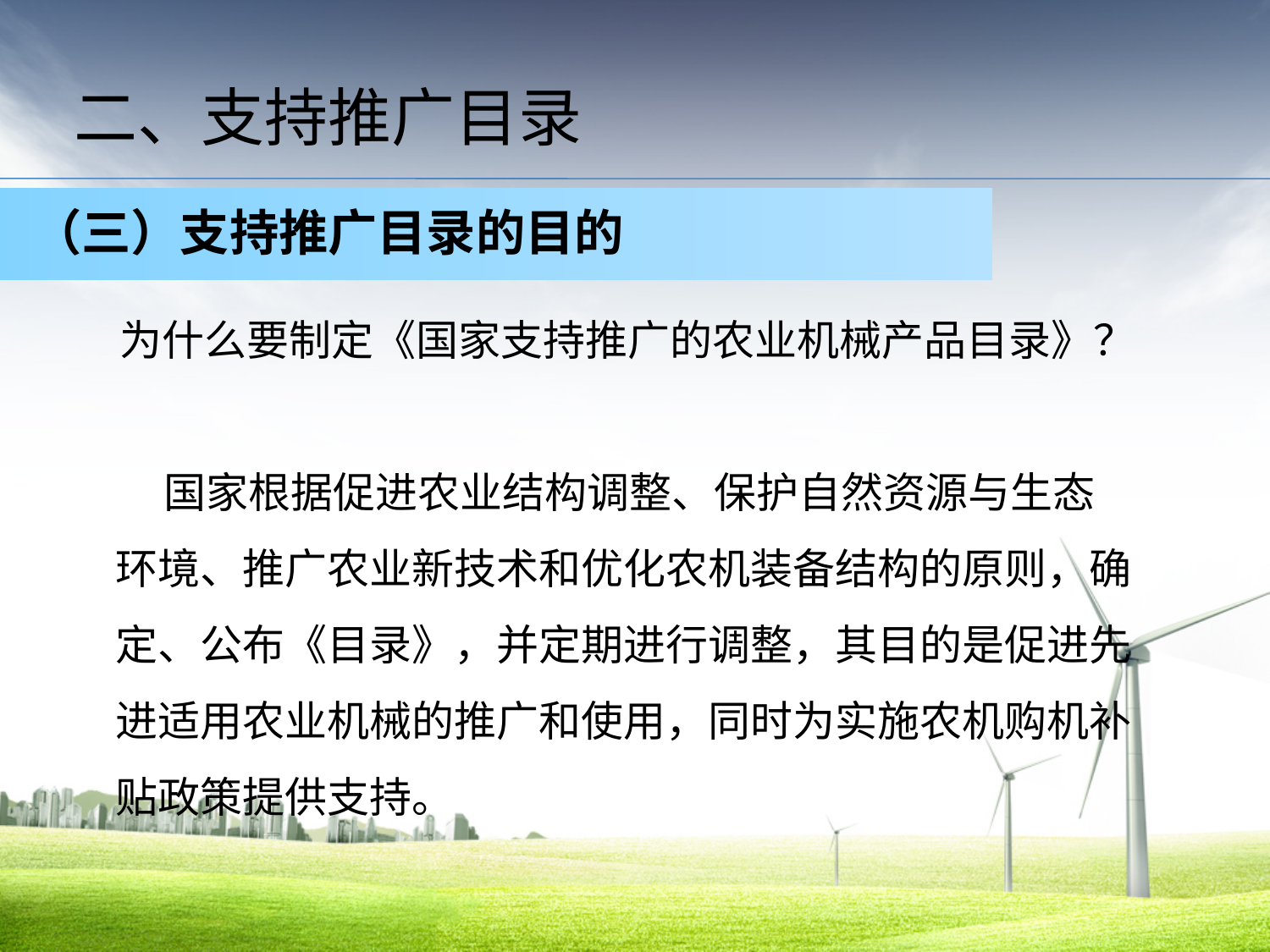

二、支持推广目录

（三）支持推广目录的目的
      为什么要制定《国家支持推广的农业机械产品目录》？

    国家根据促进农业结构调整、保护自然资源与生态
环境、推广农业新技术和优化农机装备结构的原则，确
定、公布《目录》，并定期进行调整，其目的是促进先
进适用农业机械的推广和使用，同时为实施农机购机补
贴政策提供支持。